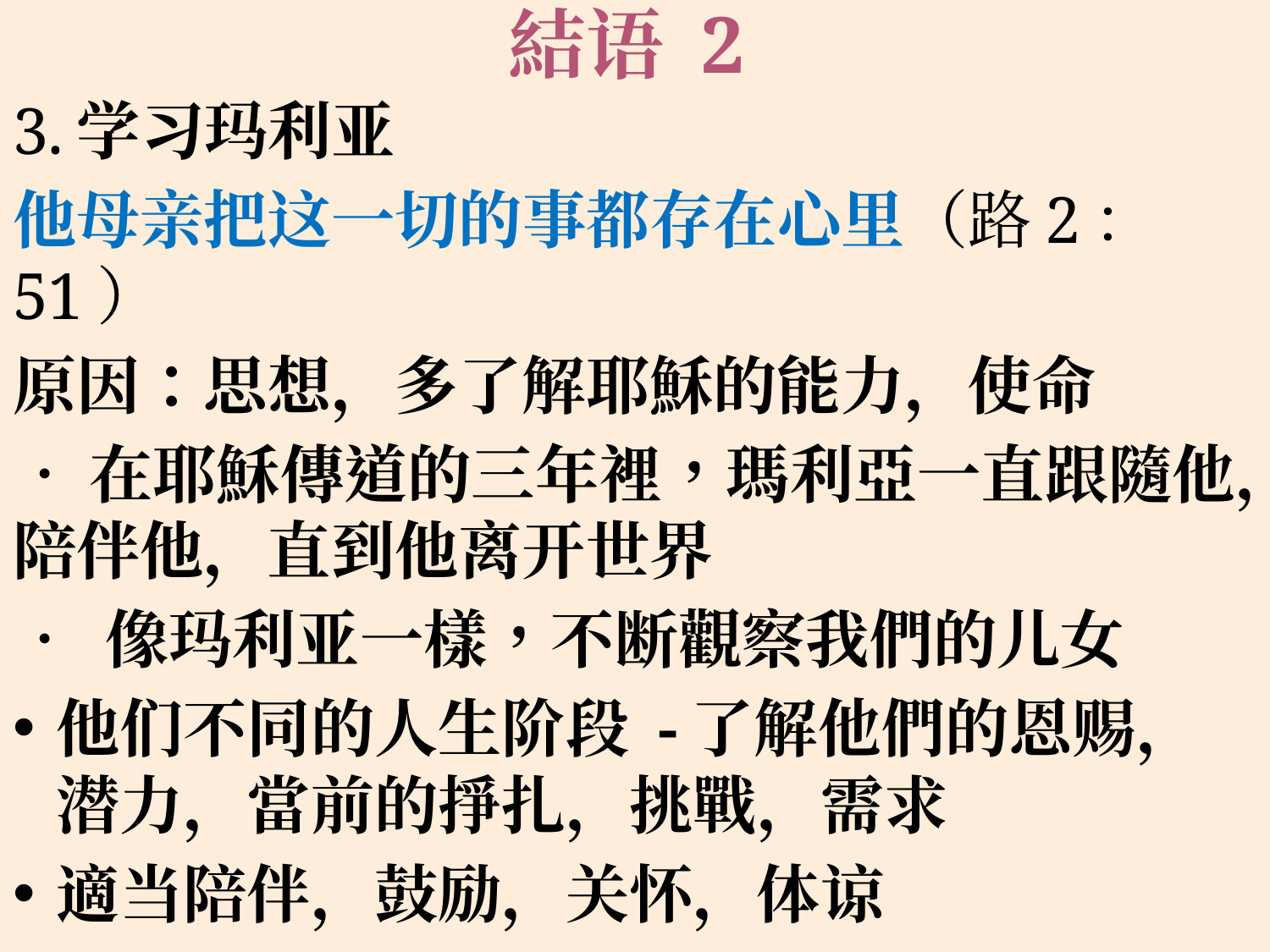

# 結语 2
3.学习玛利亚
他母亲把这一切的事都存在心里（路2：51）
原因：思想，多了解耶穌的能力，使命
•在耶穌傳道的三年裡，瑪利亞一直跟隨他，陪伴他，直到他离开世界
• 像玛利亚一樣，不断觀察我們的儿女
他们不同的人生阶段 -了解他們的恩赐，潜力，當前的掙扎，挑戰，需求
適当陪伴，鼓励，关怀，体谅